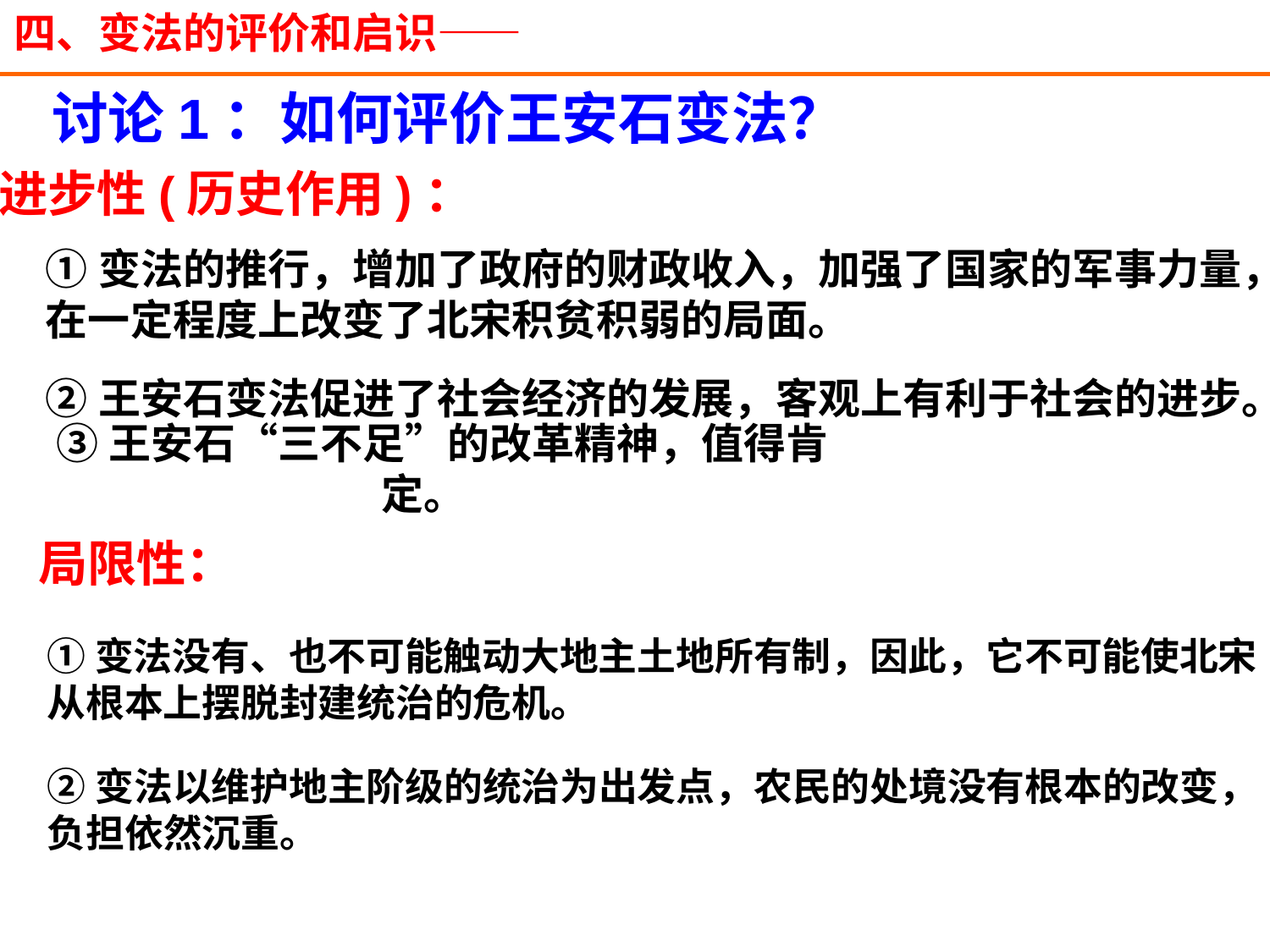

四、变法的评价和启识——

  讨论1：如何评价王安石变法？
进步性(历史作用)：
①变法的推行，增加了政府的财政收入，加强了国家的军事力量，
在一定程度上改变了北宋积贫积弱的局面。
②王安石变法促进了社会经济的发展，客观上有利于社会的进步。
③王安石“三不足”的改革精神，值得肯定。
局限性：
①变法没有、也不可能触动大地主土地所有制，因此，它不可能使北宋
从根本上摆脱封建统治的危机。
②变法以维护地主阶级的统治为出发点，农民的处境没有根本的改变，负担依然沉重。